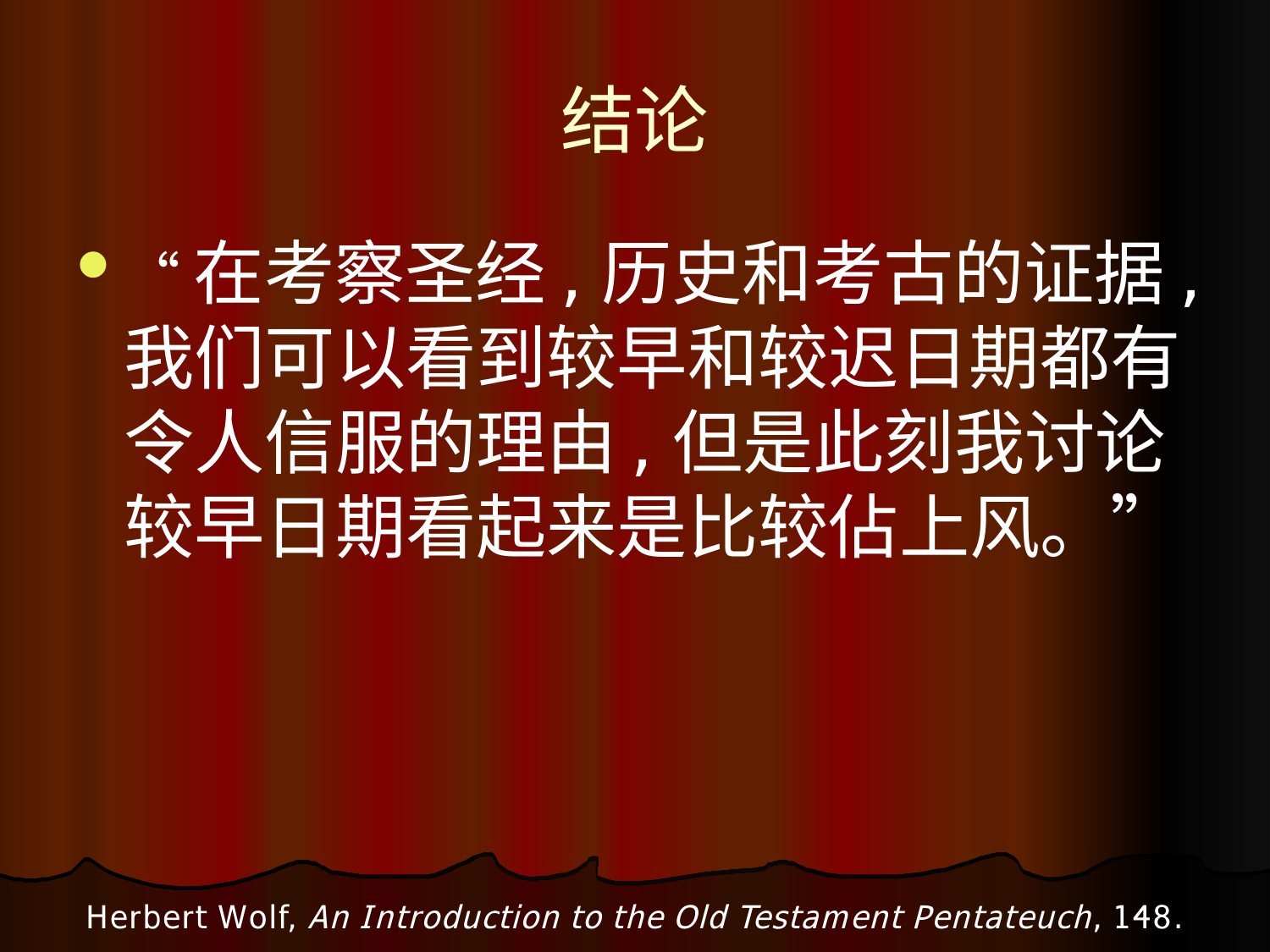

# 结论
“在考察圣经,历史和考古的证据,我们可以看到较早和较迟日期都有令人信服的理由,但是此刻我讨论较早日期看起来是比较佔上风。”
Herbert Wolf, An Introduction to the Old Testament Pentateuch, 148.